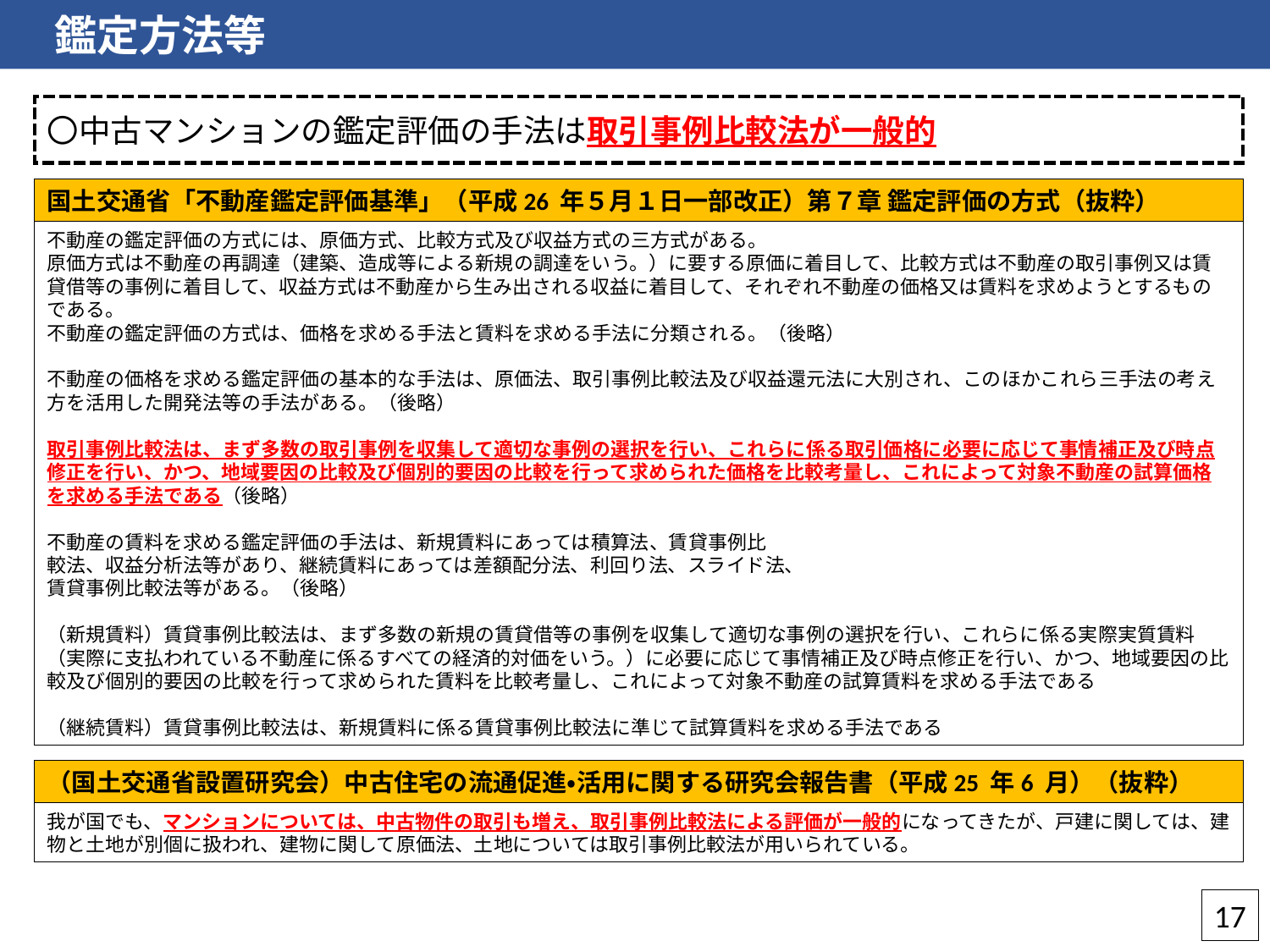

鑑定方法等
〇中古マンションの鑑定評価の手法は取引事例比較法が一般的
国土交通省「不動産鑑定評価基準」（平成26 年５月１日一部改正）第７章 鑑定評価の方式（抜粋）
不動産の鑑定評価の方式には、原価方式、比較方式及び収益方式の三方式がある。
原価方式は不動産の再調達（建築、造成等による新規の調達をいう。）に要する原価に着目して、比較方式は不動産の取引事例又は賃貸借等の事例に着目して、収益方式は不動産から生み出される収益に着目して、それぞれ不動産の価格又は賃料を求めようとするものである。
不動産の鑑定評価の方式は、価格を求める手法と賃料を求める手法に分類される。（後略）

不動産の価格を求める鑑定評価の基本的な手法は、原価法、取引事例比較法及び収益還元法に大別され、このほかこれら三手法の考え方を活用した開発法等の手法がある。（後略）

取引事例比較法は、まず多数の取引事例を収集して適切な事例の選択を行い、これらに係る取引価格に必要に応じて事情補正及び時点修正を行い、かつ、地域要因の比較及び個別的要因の比較を行って求められた価格を比較考量し、これによって対象不動産の試算価格を求める手法である（後略）

不動産の賃料を求める鑑定評価の手法は、新規賃料にあっては積算法、賃貸事例比
較法、収益分析法等があり、継続賃料にあっては差額配分法、利回り法、スライド法、
賃貸事例比較法等がある。（後略）

（新規賃料）賃貸事例比較法は、まず多数の新規の賃貸借等の事例を収集して適切な事例の選択を行い、これらに係る実際実質賃料（実際に支払われている不動産に係るすべての経済的対価をいう。）に必要に応じて事情補正及び時点修正を行い、かつ、地域要因の比較及び個別的要因の比較を行って求められた賃料を比較考量し、これによって対象不動産の試算賃料を求める手法である

（継続賃料）賃貸事例比較法は、新規賃料に係る賃貸事例比較法に準じて試算賃料を求める手法である
（国土交通省設置研究会）中古住宅の流通促進・活用に関する研究会報告書（平成25 年6 月）（抜粋）
我が国でも、マンションについては、中古物件の取引も増え、取引事例比較法による評価が一般的になってきたが、戸建に関しては、建物と土地が別個に扱われ、建物に関して原価法、土地については取引事例比較法が用いられている。
17